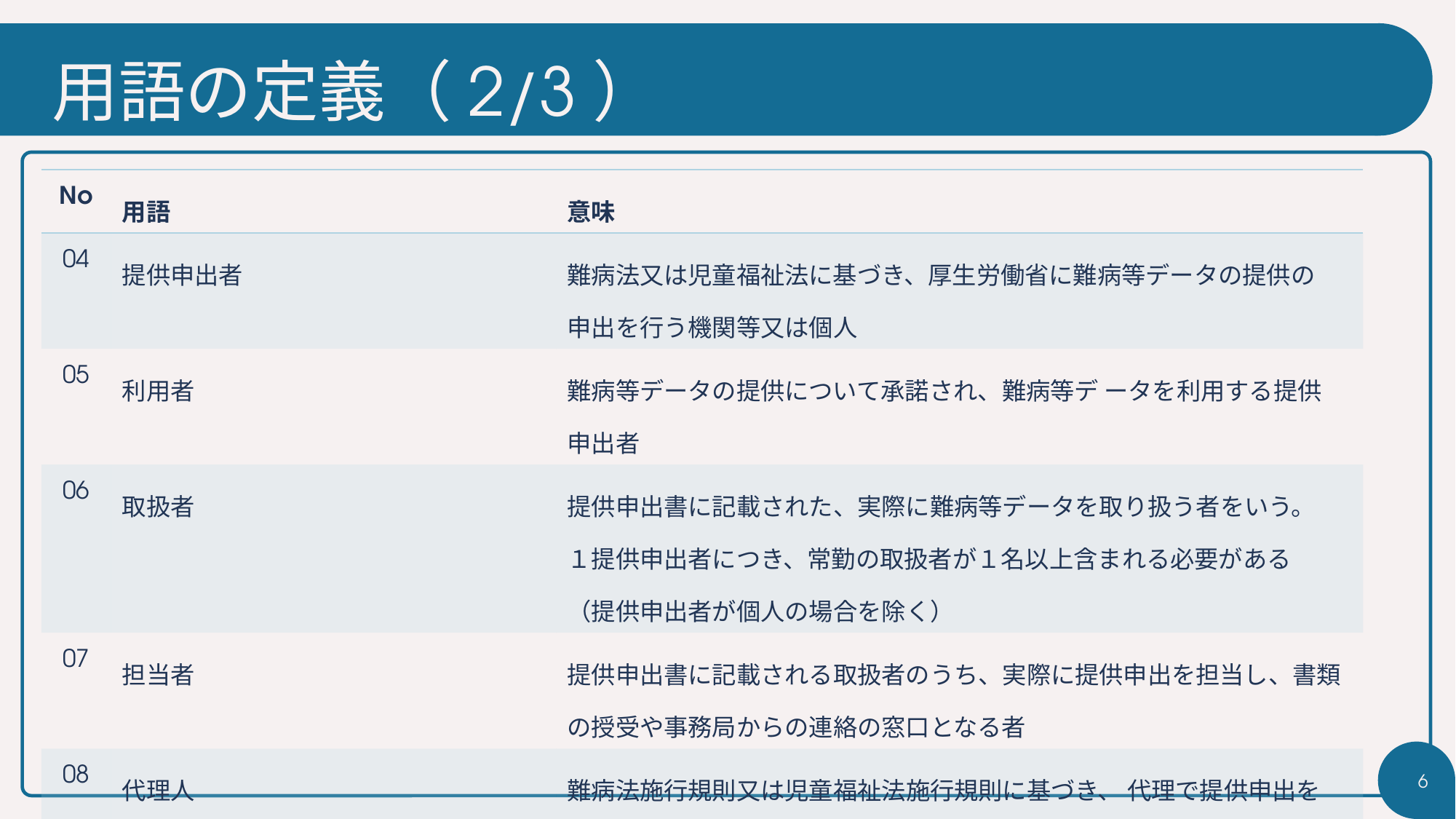

# 用語の定義（2/3）
| No | 用語 | 意味 |
| --- | --- | --- |
| 04 | 提供申出者 | 難病法又は児童福祉法に基づき、厚生労働省に難病等データの提供の 申出を行う機関等又は個人 |
| 05 | 利用者 | 難病等データの提供について承諾され、難病等デ ータを利用する提供 申出者 |
| 06 | 取扱者 | 提供申出書に記載された、実際に難病等データを取り扱う者をいう。 １提供申出者につき、常勤の取扱者が１名以上含まれる必要がある （提供申出者が個人の場合を除く） |
| 07 | 担当者 | 提供申出書に記載される取扱者のうち、実際に提供申出を担当し、書類の授受や事務局からの連絡の窓口となる者 |
| 08 | 代理人 | 難病法施行規則又は児童福祉法施行規則に基づき、 代理で提供申出を する者 |
6